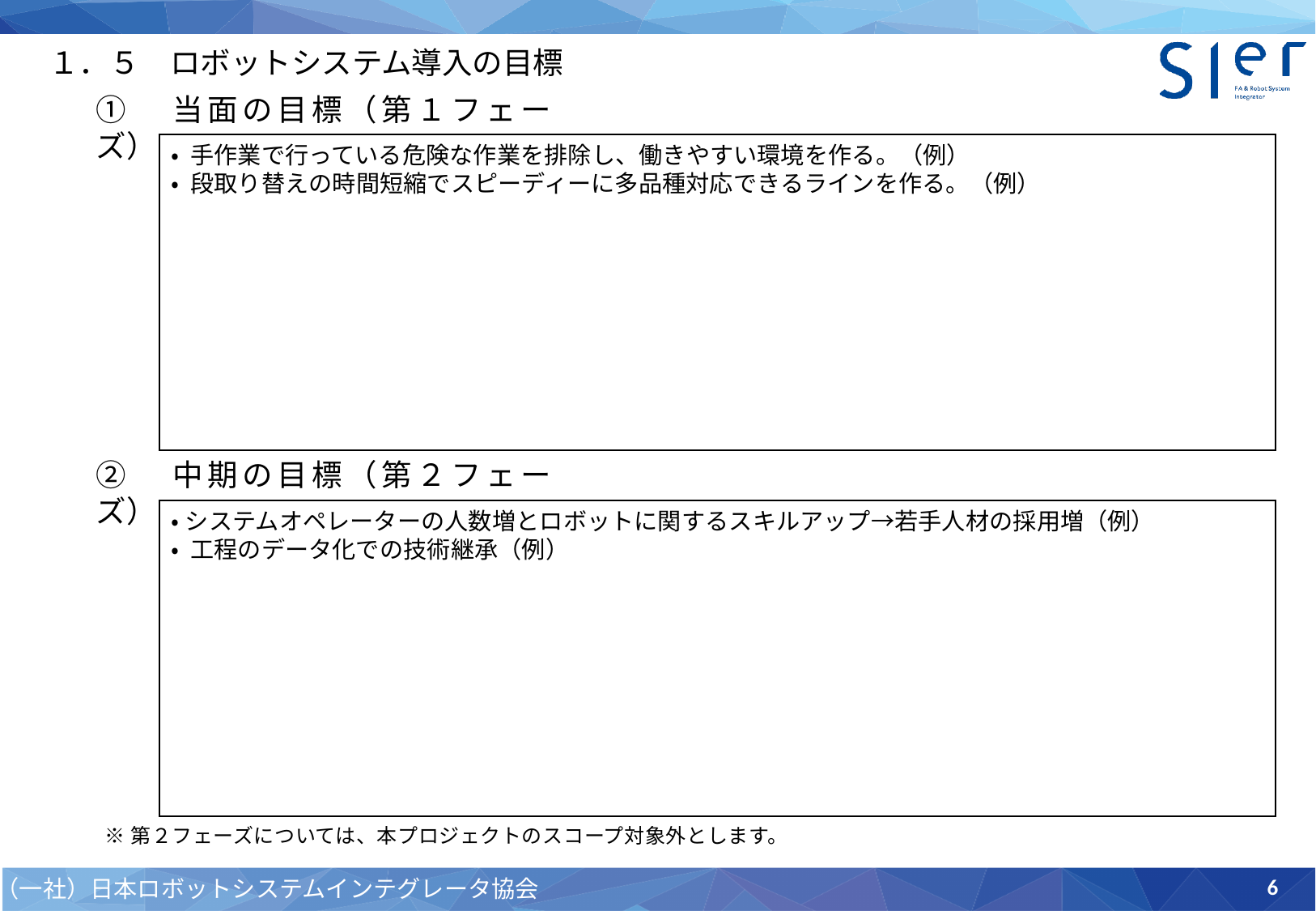

１．５　ロボットシステム導入の目標
①　当面の目標（第１フェーズ）
• 手作業で行っている危険な作業を排除し、働きやすい環境を作る。（例）
• 段取り替えの時間短縮でスピーディーに多品種対応できるラインを作る。（例）

②　中期の目標（第２フェーズ）
•システムオペレーターの人数増とロボットに関するスキルアップ→若手人材の採用増（例）
• 工程のデータ化での技術継承（例）
※第２フェーズについては、本プロジェクトのスコープ対象外とします。
6